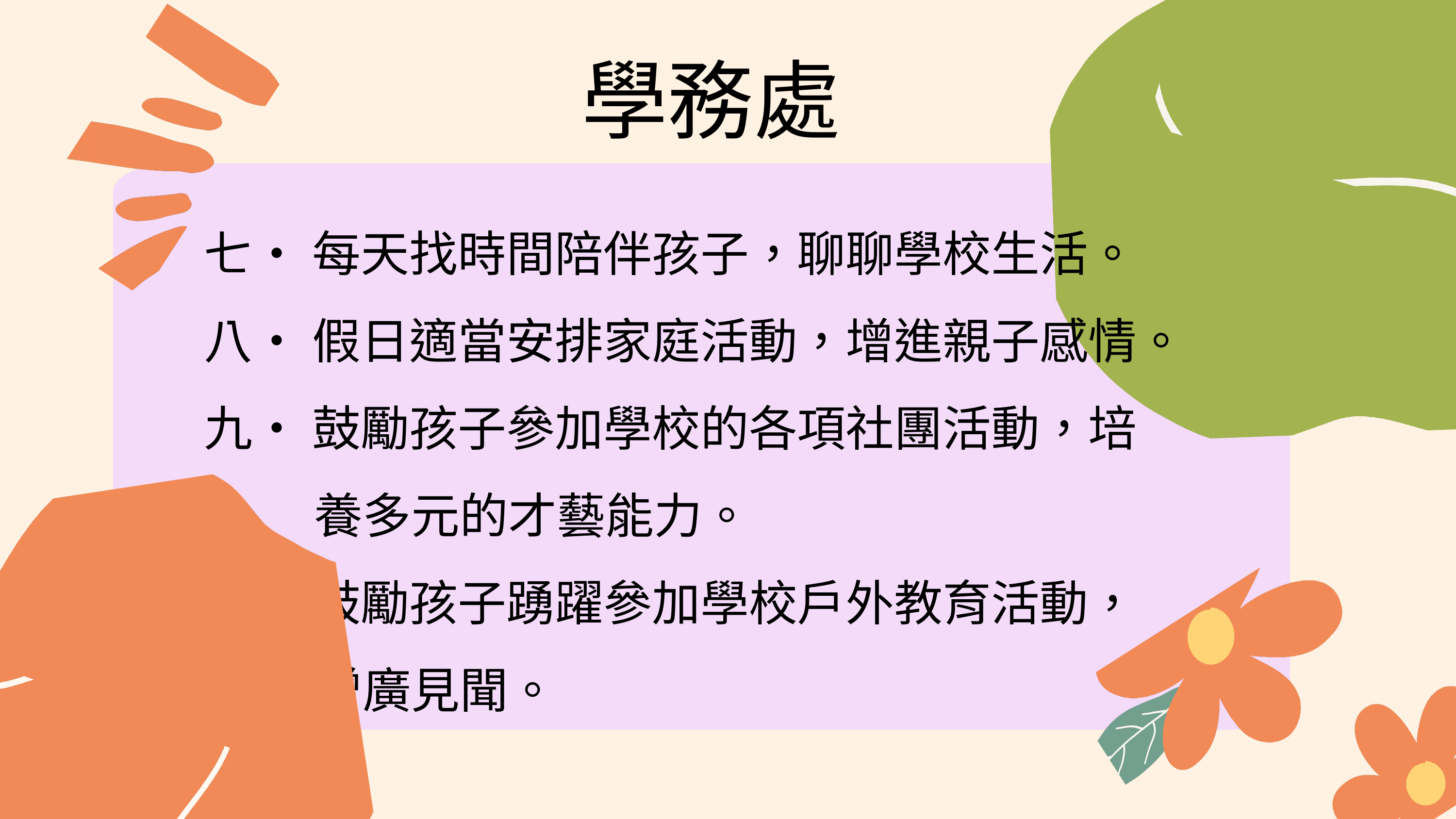

學務處

七‧ 每天找時間陪伴孩子，聊聊學校生活。
八‧ 假日適當安排家庭活動，增進親子感情。
九‧ 鼓勵孩子參加學校的各項社團活動，培
         養多元的才藝能力。
十‧ 鼓勵孩子踴躍參加學校戶外教育活動，
         增廣見聞。